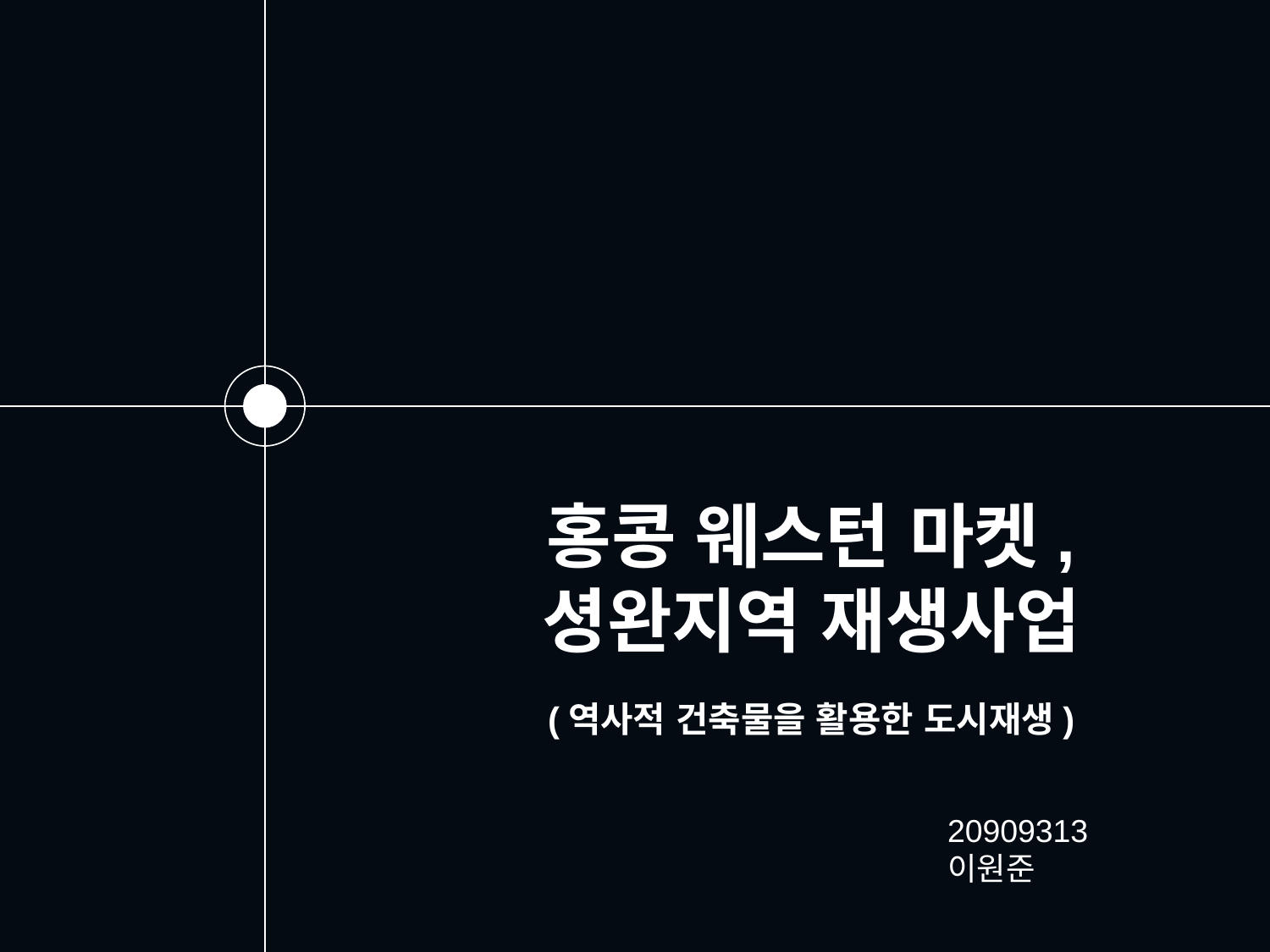

# 홍콩 웨스턴 마켓, 셩완지역 재생사업 (역사적 건축물을 활용한 도시재생)
20909313 이원준